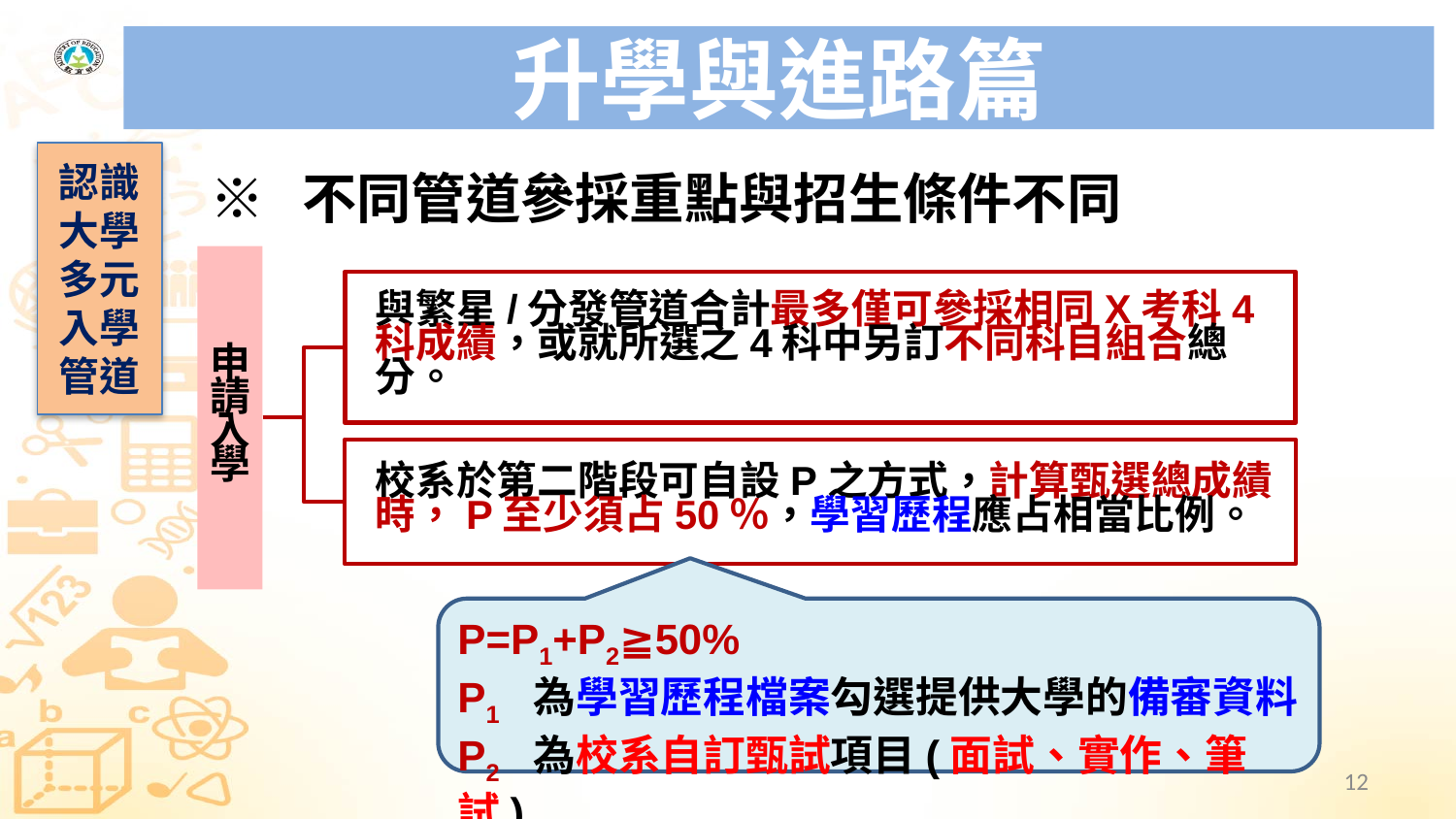

# 升學與進路篇
※  不同管道參採重點與招生條件不同
認識大學多元入學管道

申請入學
與繁星/分發管道合計最多僅可參採相同X考科4科成績，或就所選之4科中另訂不同科目組合總分。
校系於第二階段可自設P之方式，計算甄選總成績時，P至少須占50％，學習歷程應占相當比例。
P=P1+P2≧50%
P1  為學習歷程檔案勾選提供大學的備審資料
P2  為校系自訂甄試項目(面試、實作、筆試)

12